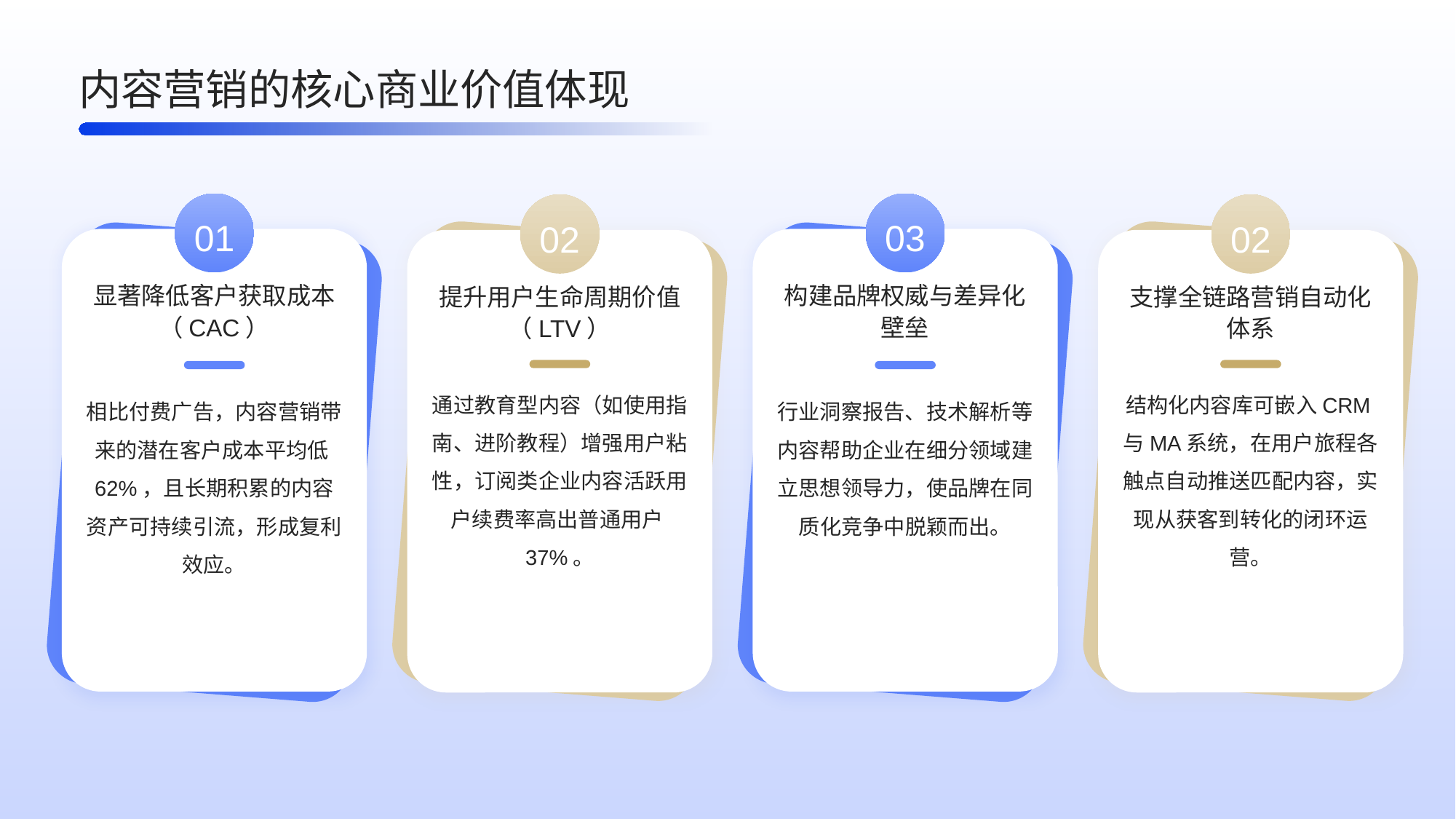

内容营销的核心商业价值体现

01
03
02
02

显著降低客户获取成本（CAC）
构建品牌权威与差异化壁垒
提升用户生命周期价值（LTV）
支撑全链路营销自动化体系

通过教育型内容（如使用指南、进阶教程）增强用户粘性，订阅类企业内容活跃用户续费率高出普通用户37%。
结构化内容库可嵌入CRM与MA系统，在用户旅程各触点自动推送匹配内容，实现从获客到转化的闭环运营。
相比付费广告，内容营销带来的潜在客户成本平均低62%，且长期积累的内容资产可持续引流，形成复利效应。
行业洞察报告、技术解析等内容帮助企业在细分领域建立思想领导力，使品牌在同质化竞争中脱颖而出。